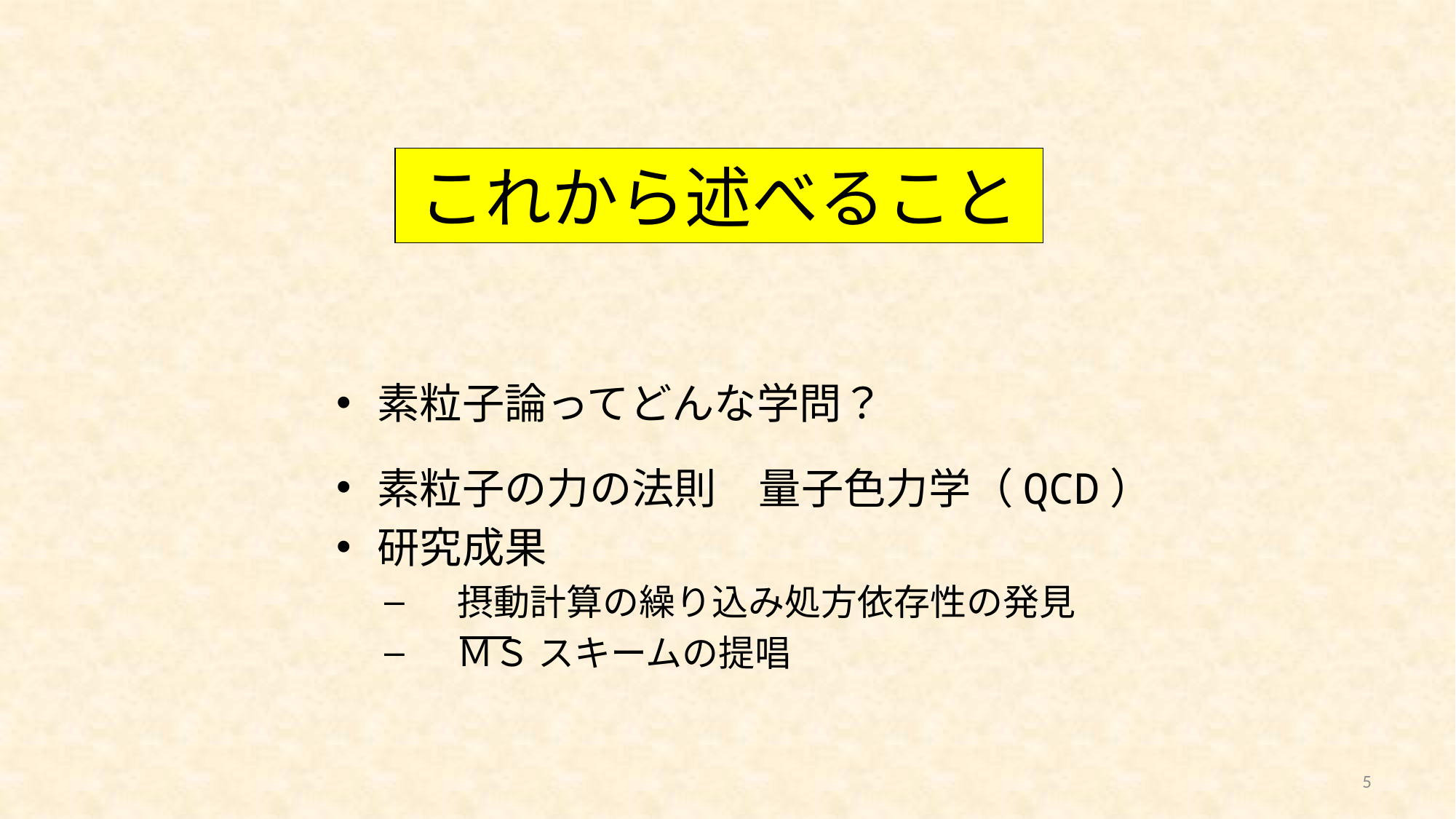

# これから述べること
素粒子論ってどんな学問？
素粒子の力の法則　量子色力学（QCD）
研究成果
摂動計算の繰り込み処方依存性の発見
ＭＳ スキームの提唱
5